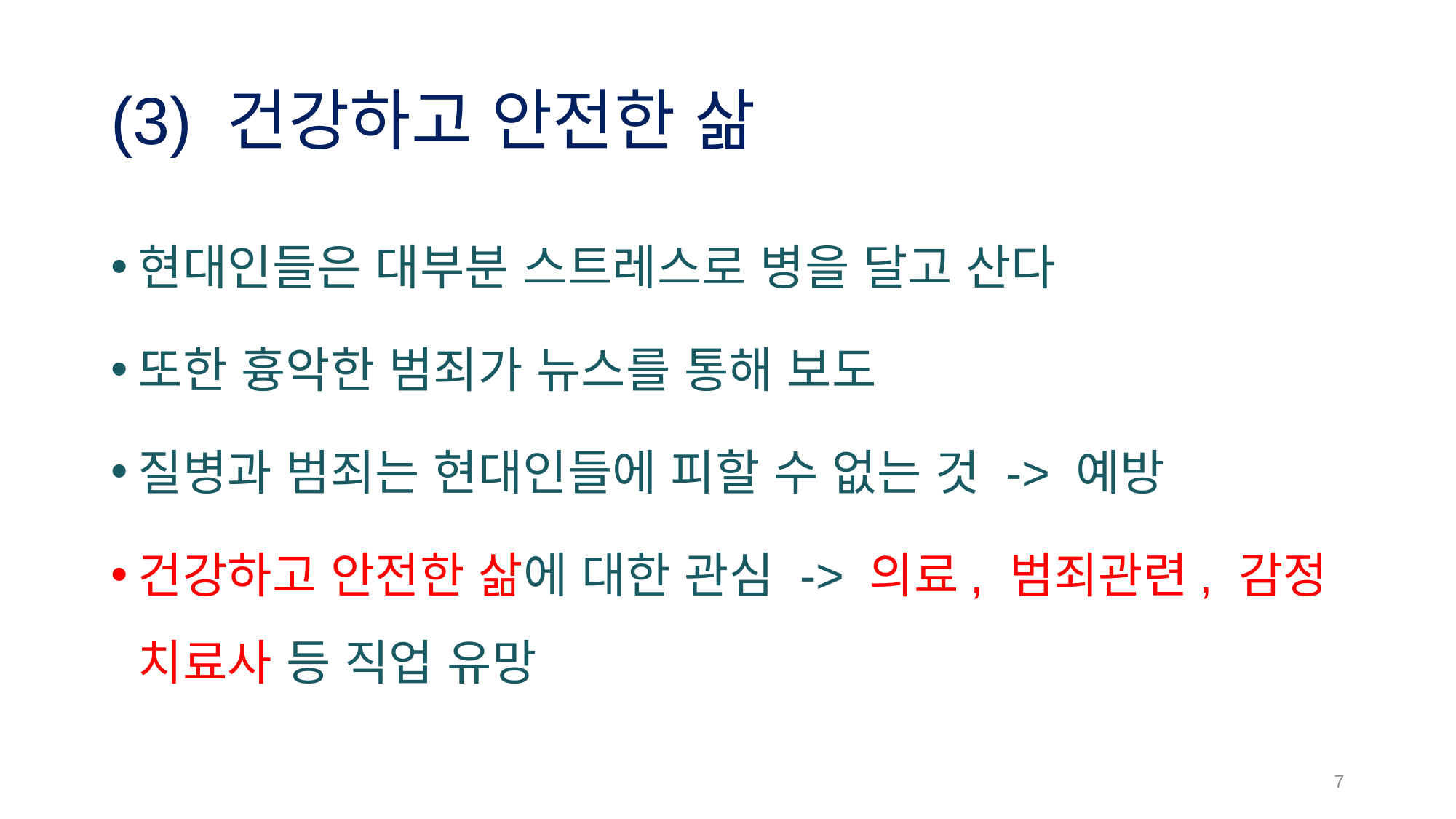

# (3) 건강하고 안전한 삶
현대인들은 대부분 스트레스로 병을 달고 산다
또한 흉악한 범죄가 뉴스를 통해 보도
질병과 범죄는 현대인들에 피할 수 없는 것 -> 예방
건강하고 안전한 삶에 대한 관심 -> 의료, 범죄관련, 감정 치료사 등 직업 유망
7